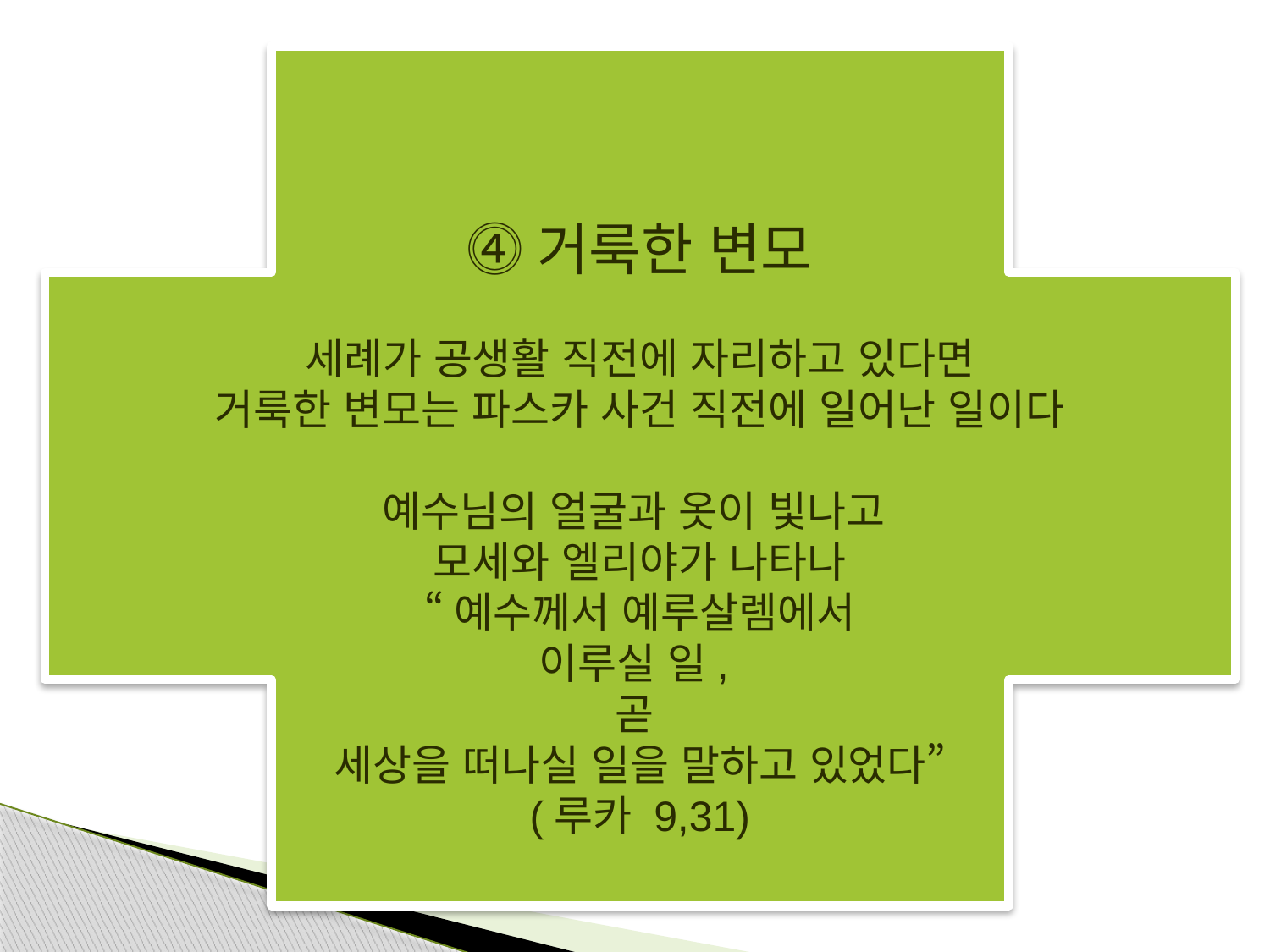

⓸거룩한 변모

세례가 공생활 직전에 자리하고 있다면
거룩한 변모는 파스카 사건 직전에 일어난 일이다

예수님의 얼굴과 옷이 빛나고
모세와 엘리야가 나타나
“예수께서 예루살렘에서
이루실 일,
곧
세상을 떠나실 일을 말하고 있었다”
(루카 9,31)